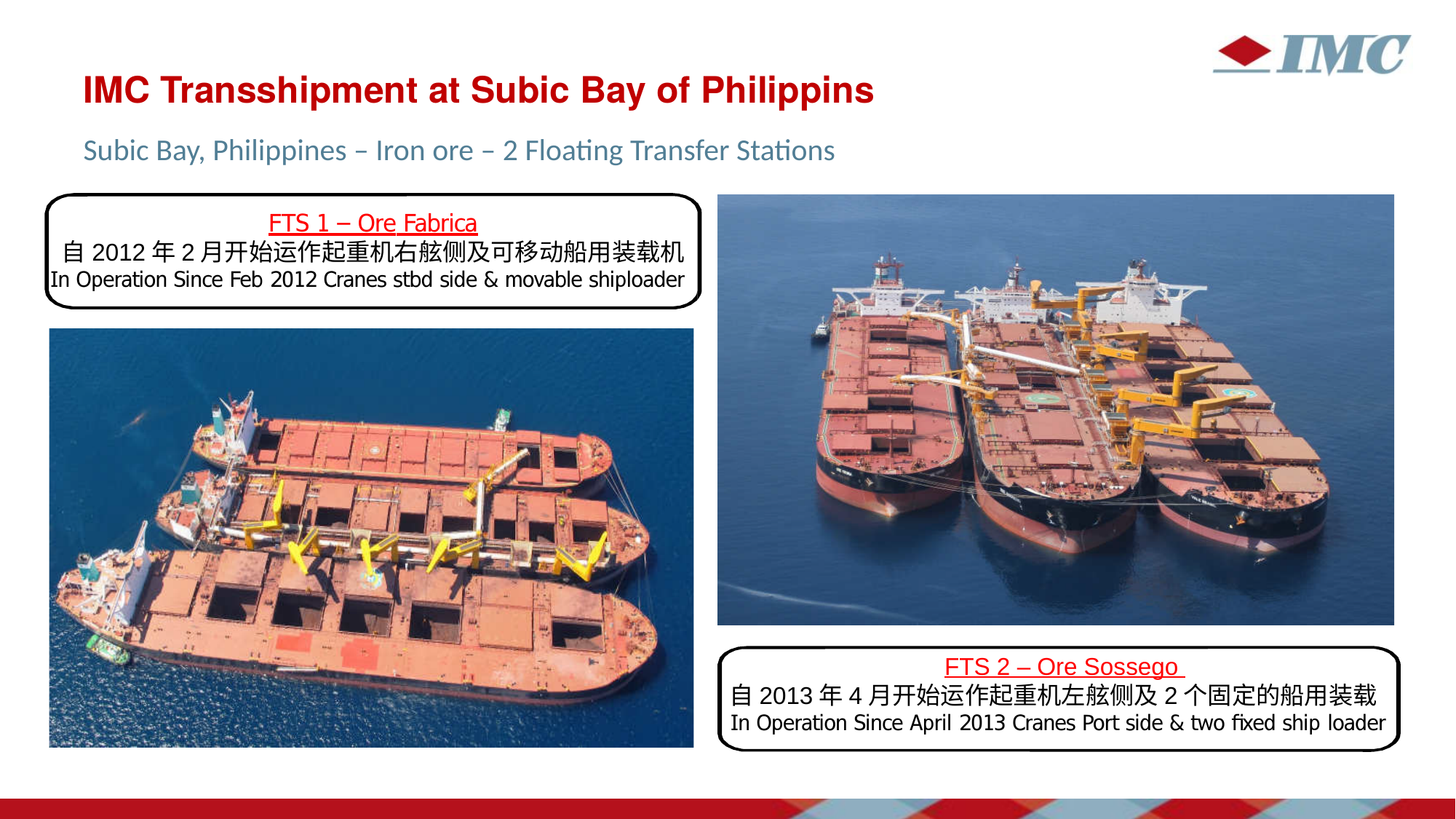

IMC Transshipment at Subic Bay of Philippins
Subic Bay, Philippines – Iron ore – 2 Floating Transfer Stations

FTS 1 – Ore Fabrica
自2012年2月开始运作起重机右舷侧及可移动船用装载机
In Operation Since Feb 2012 Cranes stbd side & movable shiploader

FTS 2 – Ore Sossego
自2013年4月开始运作起重机左舷侧及2个固定的船用装载
In Operation Since April 2013 Cranes Port side & two fixed ship loader